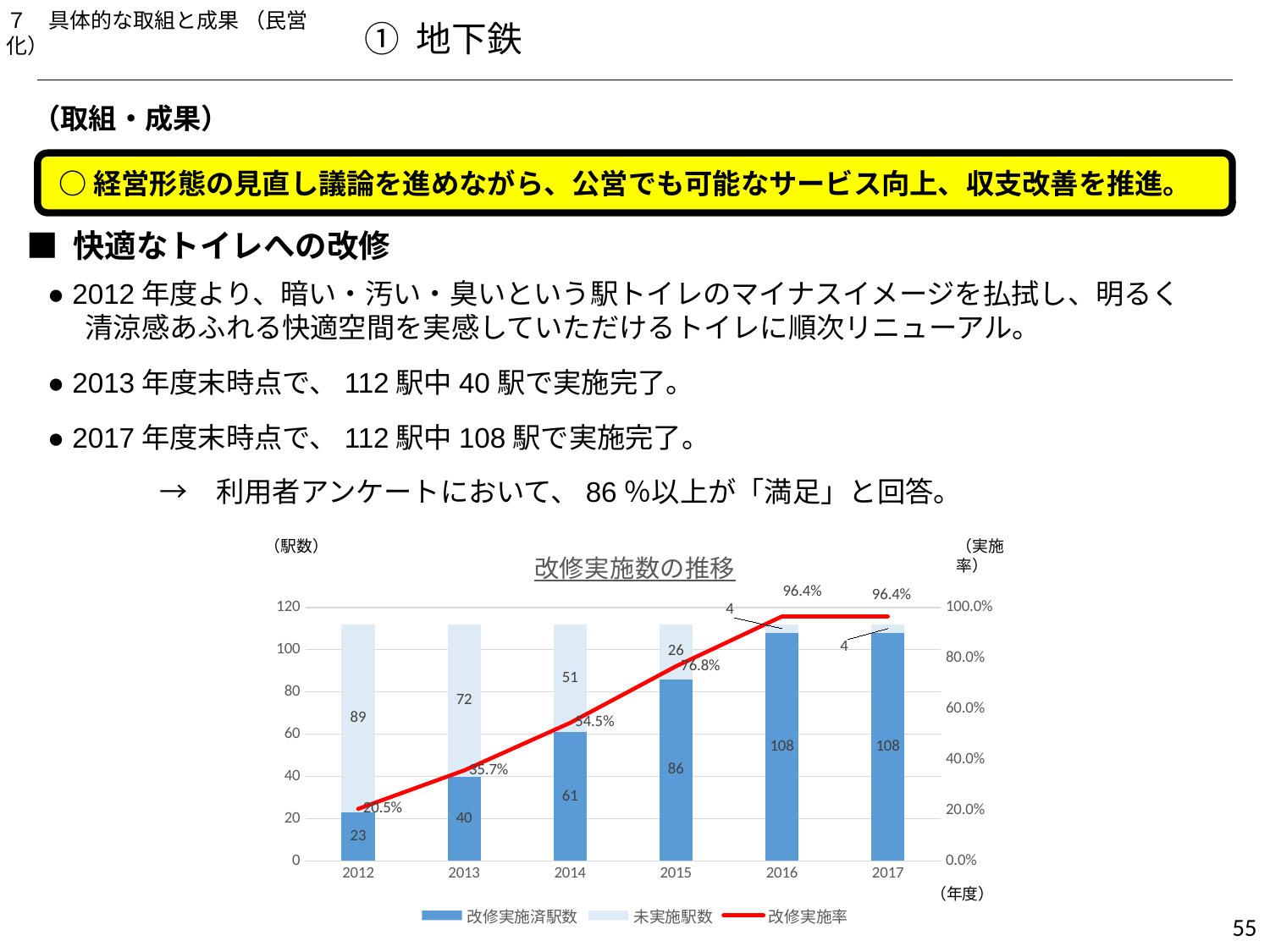

７　具体的な取組と成果 （民営化）
① 地下鉄
（取組・成果）

○経営形態の見直し議論を進めながら、公営でも可能なサービス向上、収支改善を推進。
■ 快適なトイレへの改修
● 2012年度より、暗い・汚い・臭いという駅トイレのマイナスイメージを払拭し、明るく清涼感あふれる快適空間を実感していただけるトイレに順次リニューアル。
● 2013年度末時点で、112駅中40駅で実施完了。
● 2017年度末時点で、112駅中108駅で実施完了。
　　　　→　利用者アンケートにおいて、86％以上が「満足」と回答。

### Chart: 改修実施数の推移

| Category | 改修実施済駅数 | 未実施駅数 | 改修実施率 |
|---|---|---|---|
| 2012 | 23.0 | 89.0 | 0.20535714285714285 |
| 2013 | 40.0 | 72.0 | 0.35714285714285715 |
| 2014 | 61.0 | 51.0 | 0.5446428571428571 |
| 2015 | 86.0 | 26.0 | 0.7678571428571429 |
| 2016 | 108.0 | 4.0 | 0.9642857142857143 |
| 2017 | 108.0 | 4.0 | 0.9642857142857143 |
（駅数）
（実施率）
（年度）
55